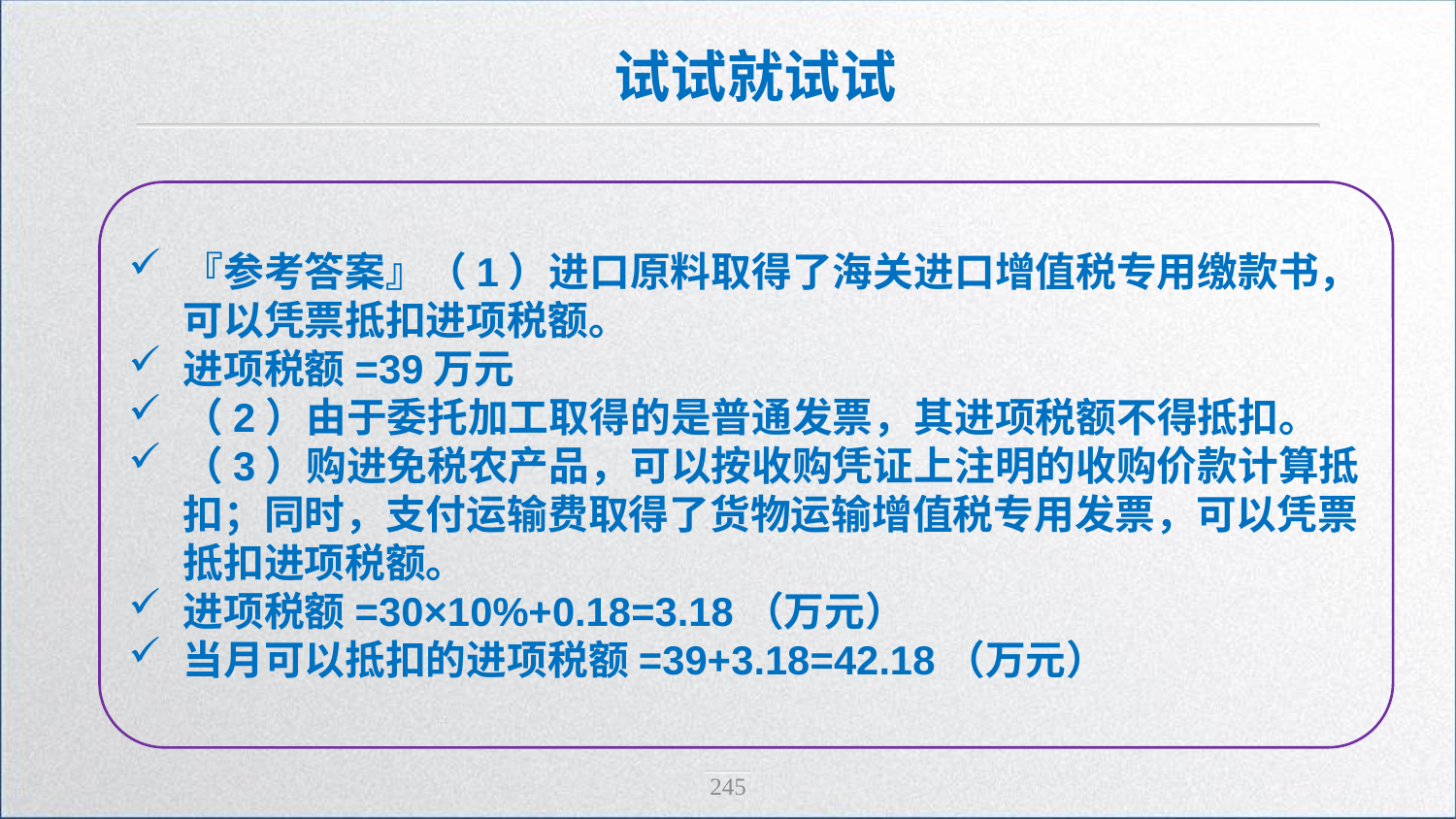

试试就试试
『参考答案』（1）进口原料取得了海关进口增值税专用缴款书，可以凭票抵扣进项税额。
进项税额=39万元
（2）由于委托加工取得的是普通发票，其进项税额不得抵扣。
（3）购进免税农产品，可以按收购凭证上注明的收购价款计算抵扣；同时，支付运输费取得了货物运输增值税专用发票，可以凭票抵扣进项税额。
进项税额=30×10%+0.18=3.18（万元）
当月可以抵扣的进项税额=39+3.18=42.18（万元）
245